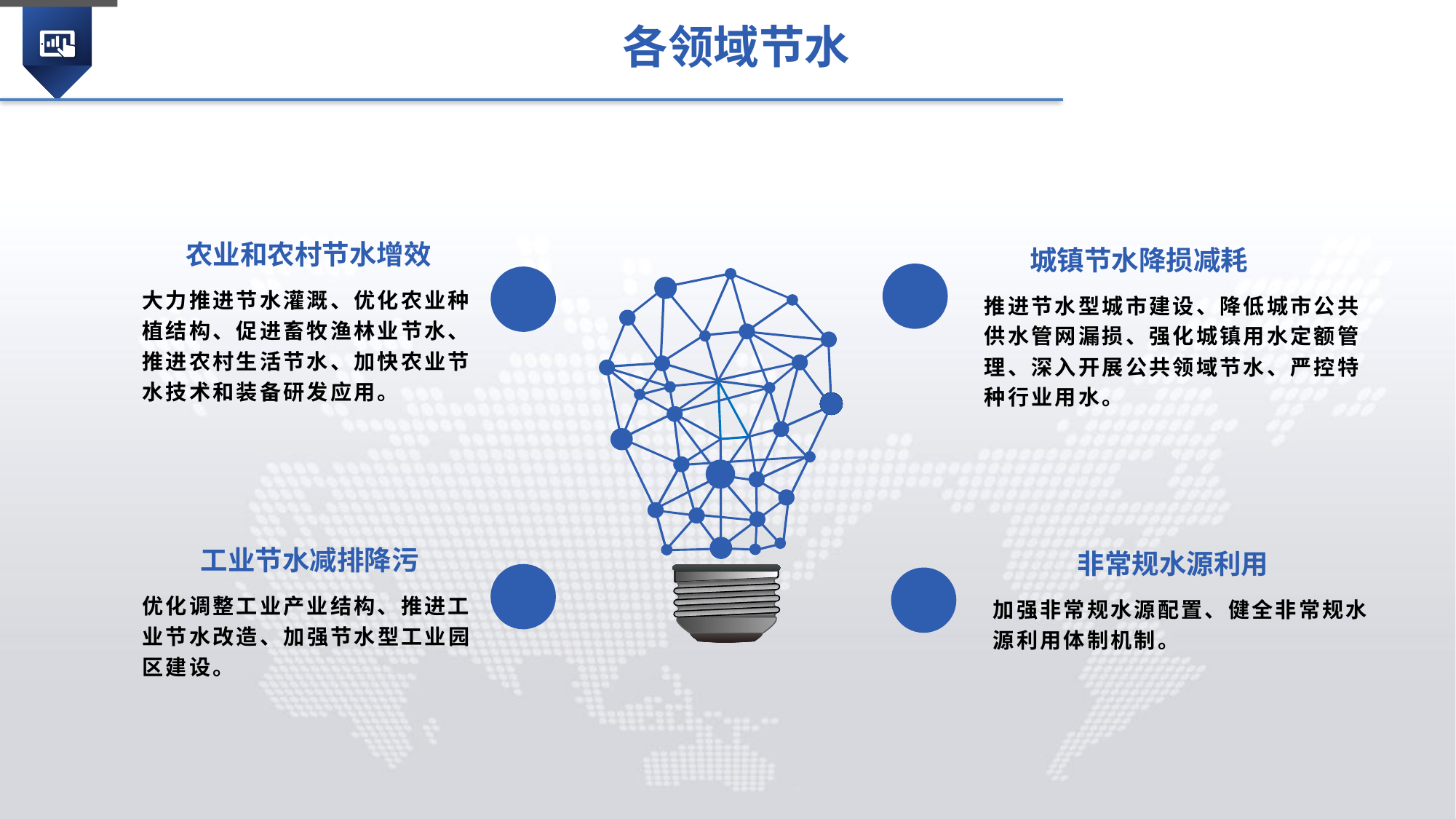

各领域节水

农业和农村节水增效
城镇节水降损减耗

大力推进节水灌溉、优化农业种植结构、促进畜牧渔林业节水、推进农村生活节水、加快农业节水技术和装备研发应用。

推进节水型城市建设、降低城市公共供水管网漏损、强化城镇用水定额管理、深入开展公共领域节水、严控特种行业用水。
工业节水减排降污
非常规水源利用

优化调整工业产业结构、推进工业节水改造、加强节水型工业园区建设。
加强非常规水源配置、健全非常规水源利用体制机制。